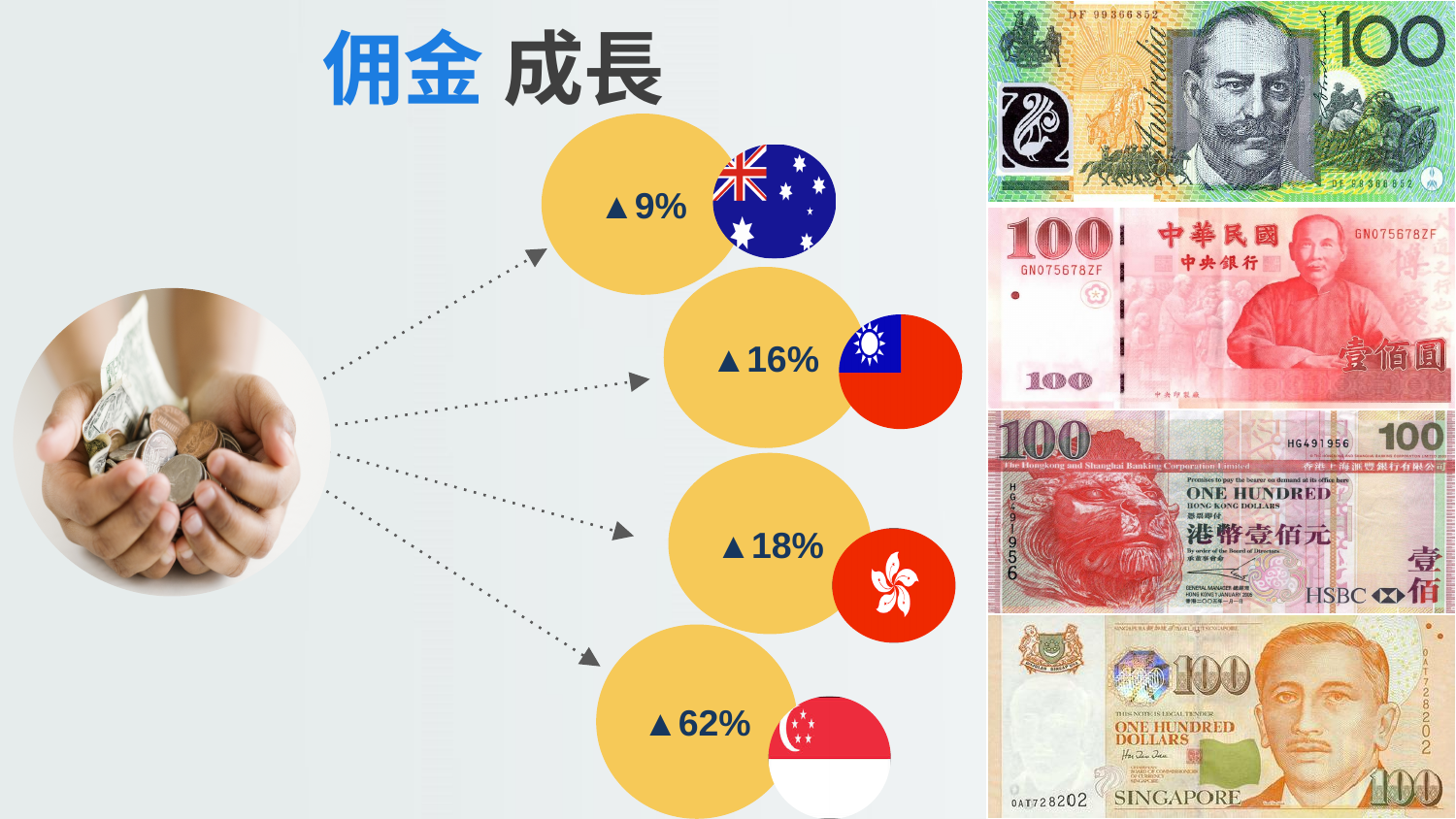

|  |
| --- |
|  |
|  |
|  |
佣金 成長
▲9%

▲16%

▲18%

▲62%